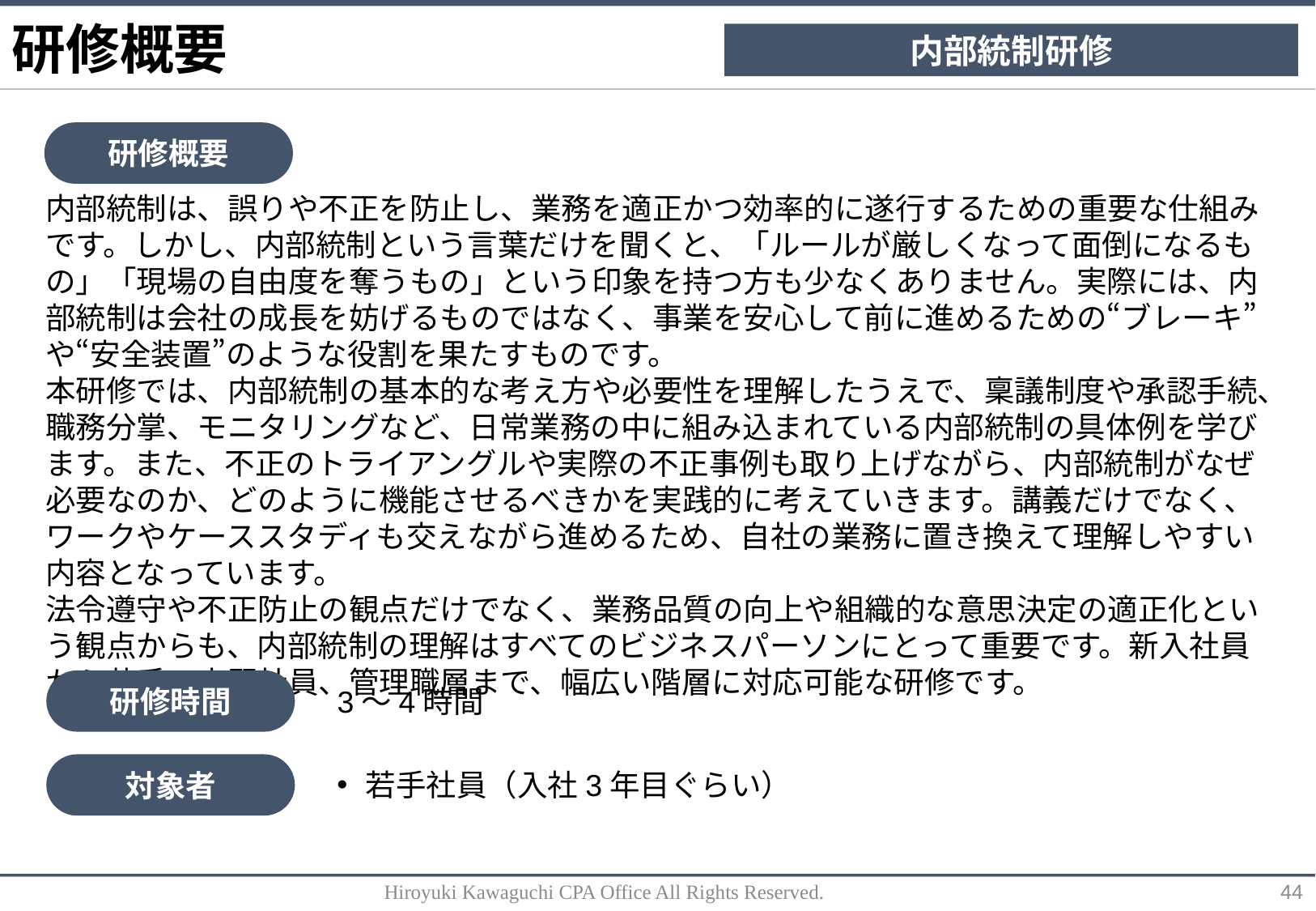

研修概要
内部統制研修
研修概要
内部統制は、誤りや不正を防止し、業務を適正かつ効率的に遂行するための重要な仕組みです。しかし、内部統制という言葉だけを聞くと、「ルールが厳しくなって面倒になるもの」「現場の自由度を奪うもの」という印象を持つ方も少なくありません。実際には、内部統制は会社の成長を妨げるものではなく、事業を安心して前に進めるための“ブレーキ”や“安全装置”のような役割を果たすものです。
本研修では、内部統制の基本的な考え方や必要性を理解したうえで、稟議制度や承認手続、職務分掌、モニタリングなど、日常業務の中に組み込まれている内部統制の具体例を学びます。また、不正のトライアングルや実際の不正事例も取り上げながら、内部統制がなぜ必要なのか、どのように機能させるべきかを実践的に考えていきます。講義だけでなく、ワークやケーススタディも交えながら進めるため、自社の業務に置き換えて理解しやすい内容となっています。
法令遵守や不正防止の観点だけでなく、業務品質の向上や組織的な意思決定の適正化という観点からも、内部統制の理解はすべてのビジネスパーソンにとって重要です。新入社員から若手・中堅社員、管理職層まで、幅広い階層に対応可能な研修です。
研修時間
3～4時間
対象者
若手社員（入社3年目ぐらい）
Hiroyuki Kawaguchi CPA Office All Rights Reserved.
44